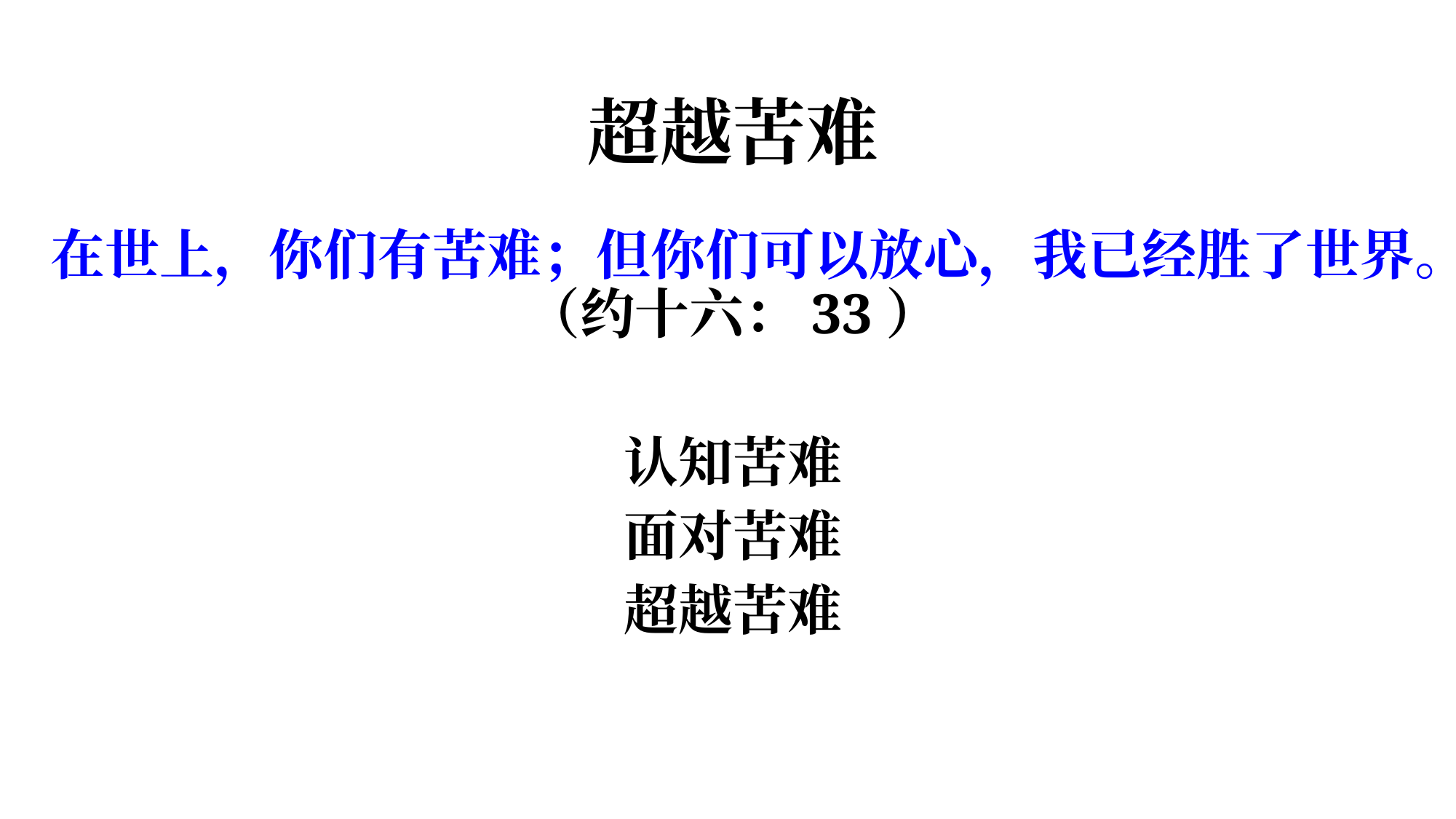

超越苦难

在世上，你们有苦难；但你们可以放心，我已经胜了世界。（约十六：33）

认知苦难
面对苦难
超越苦难